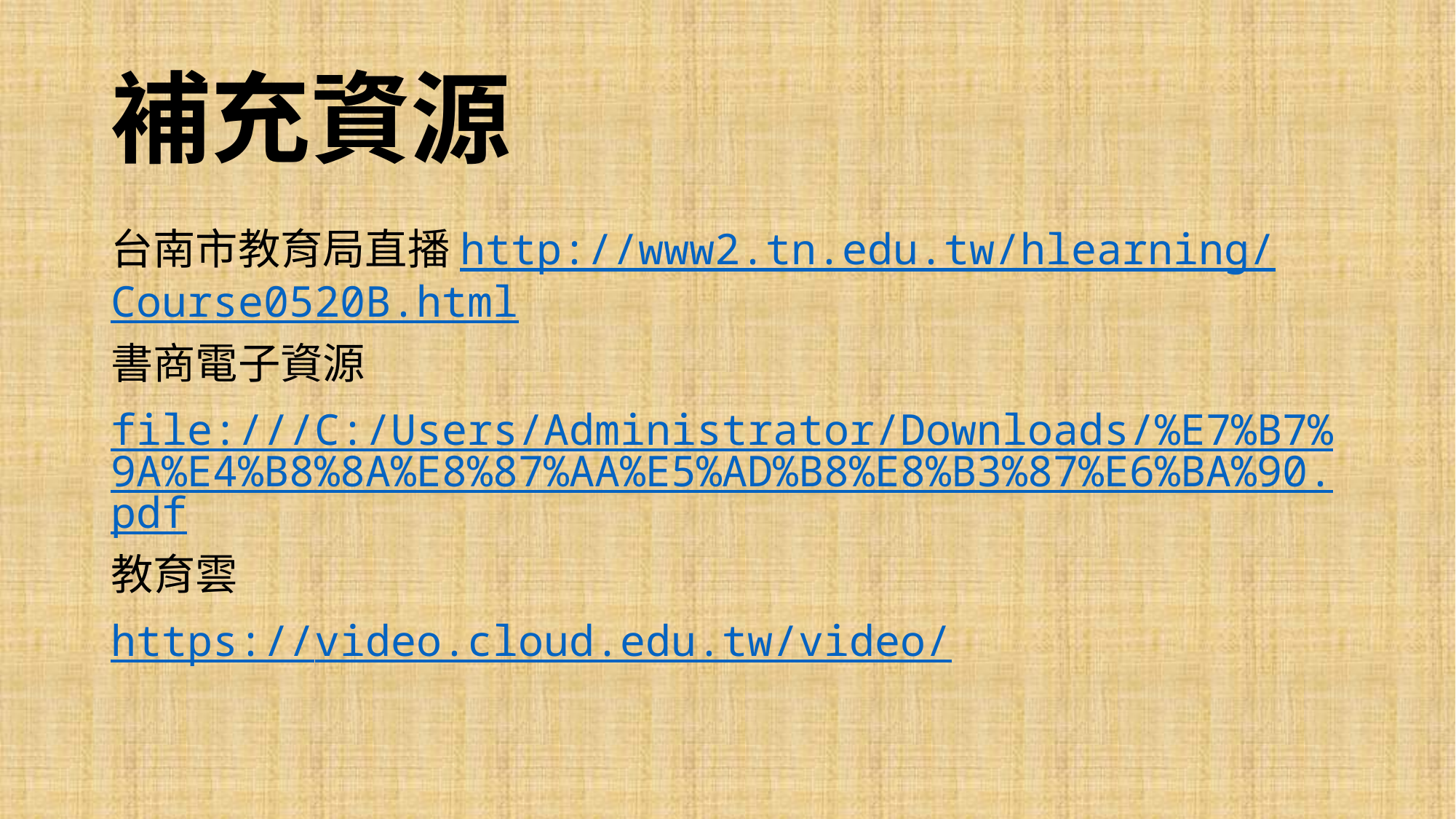

# 補充資源
台南市教育局直播http://www2.tn.edu.tw/hlearning/Course0520B.html
書商電子資源
file:///C:/Users/Administrator/Downloads/%E7%B7%9A%E4%B8%8A%E8%87%AA%E5%AD%B8%E8%B3%87%E6%BA%90.pdf
教育雲
https://video.cloud.edu.tw/video/